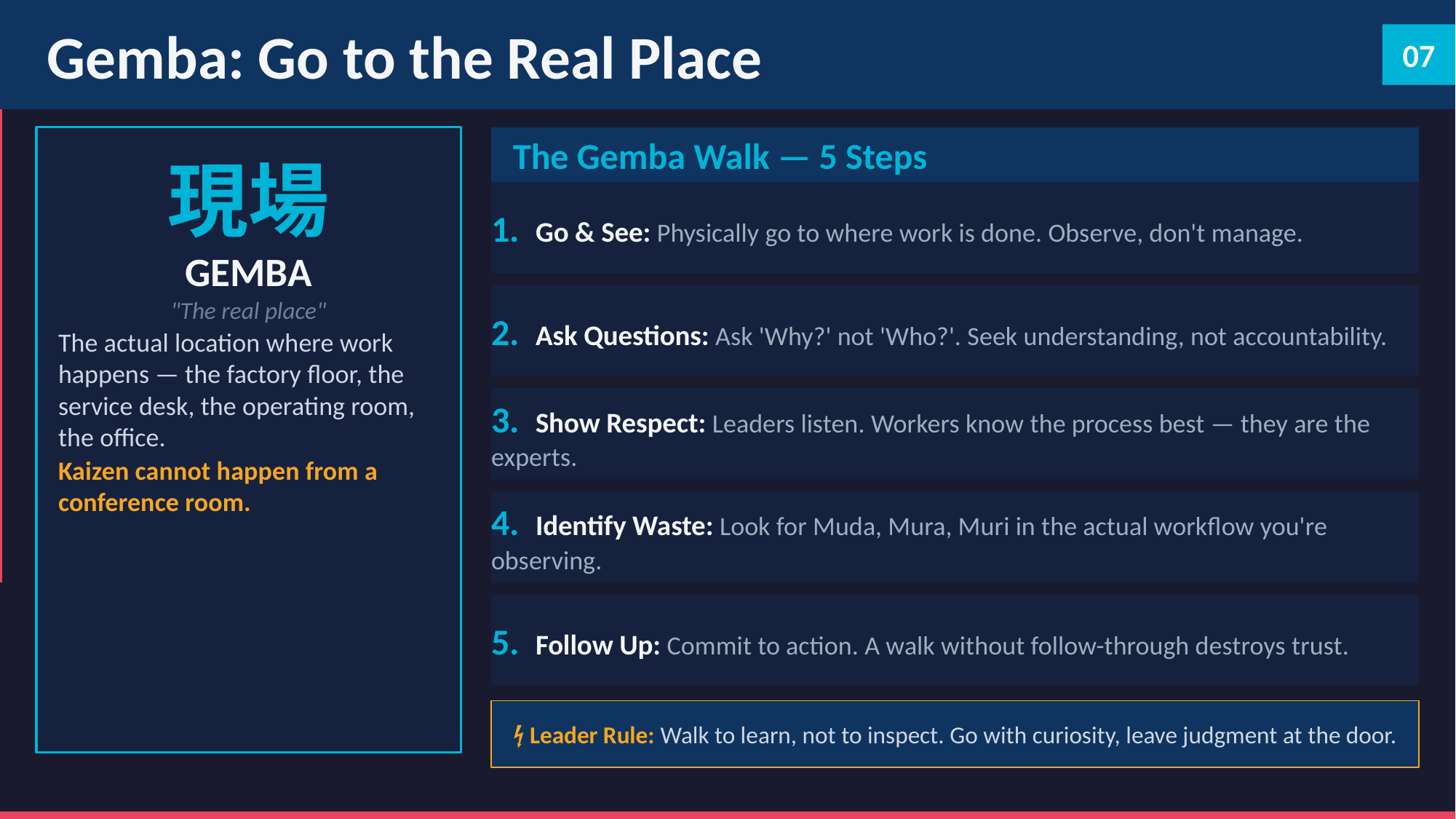

Gemba: Go to the Real Place
07

現場
GEMBA
"The real place"

The actual location where work happens — the factory floor, the service desk, the operating room, the office.

Kaizen cannot happen from a conference room.
The Gemba Walk — 5 Steps
1.  Go & See: Physically go to where work is done. Observe, don't manage.
2.  Ask Questions: Ask 'Why?' not 'Who?'. Seek understanding, not accountability.
3.  Show Respect: Leaders listen. Workers know the process best — they are the experts.
4.  Identify Waste: Look for Muda, Mura, Muri in the actual workflow you're observing.
5.  Follow Up: Commit to action. A walk without follow-through destroys trust.
⚡ Leader Rule: Walk to learn, not to inspect. Go with curiosity, leave judgment at the door.